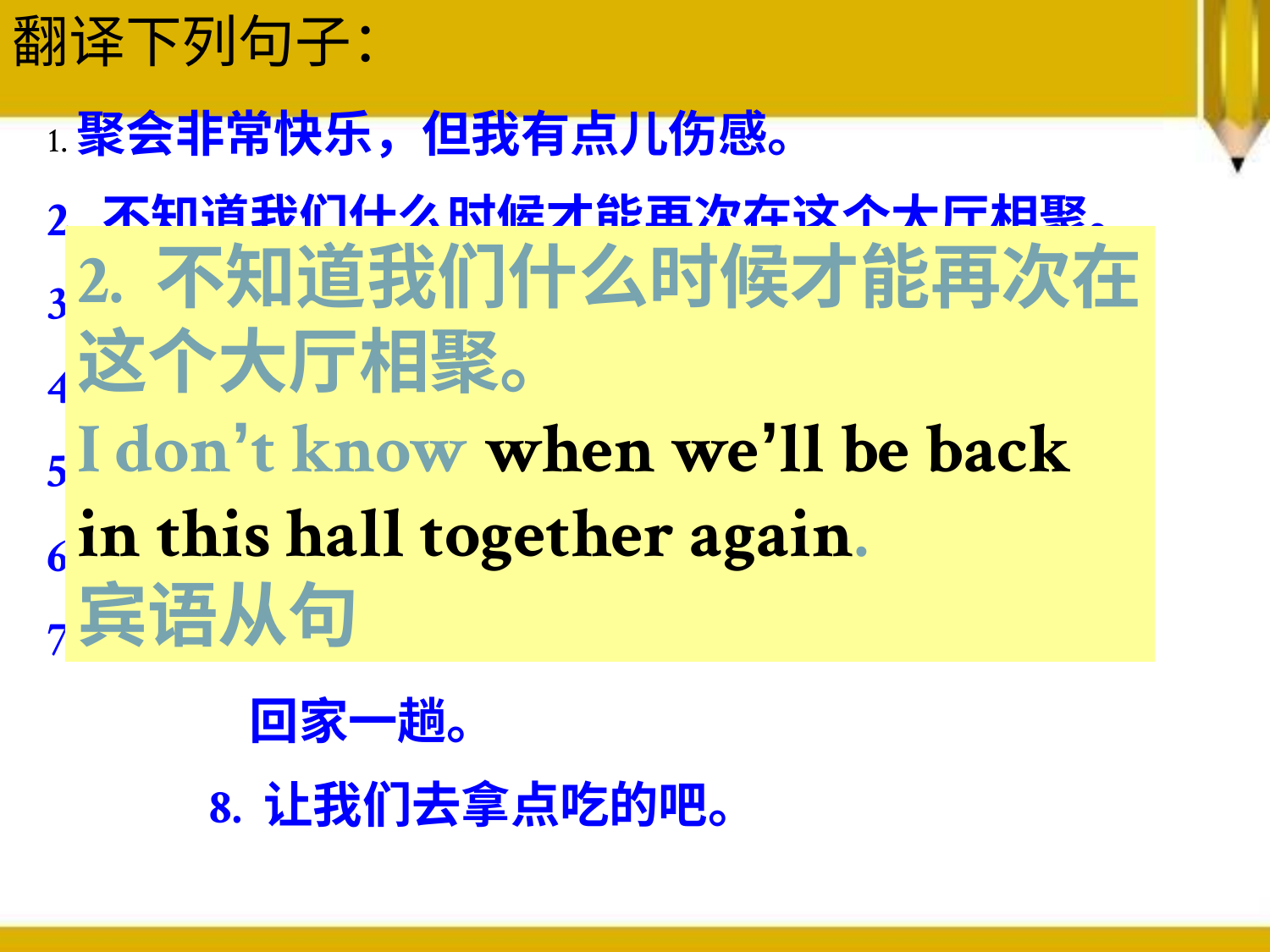

翻译下列句子：
1.聚会非常快乐，但我有点儿伤感。
2. 不知道我们什么时候才能再次在这个大厅相聚。
3. 但无论你到哪，这种事都会发生。
4. 别忘了我们要去美国度假。
5. 你打算在中国呆很久吗/
6. 即使我回到英国，我也会回来看你们大家的。
7. 我将在这里完成我的中学学业，但是我想哪天
                 回家一趟。
                8. 让我们去拿点吃的吧。
2. 不知道我们什么时候才能再次在这个大厅相聚。
I don’t know when we’ll be back in this hall together again.
宾语从句